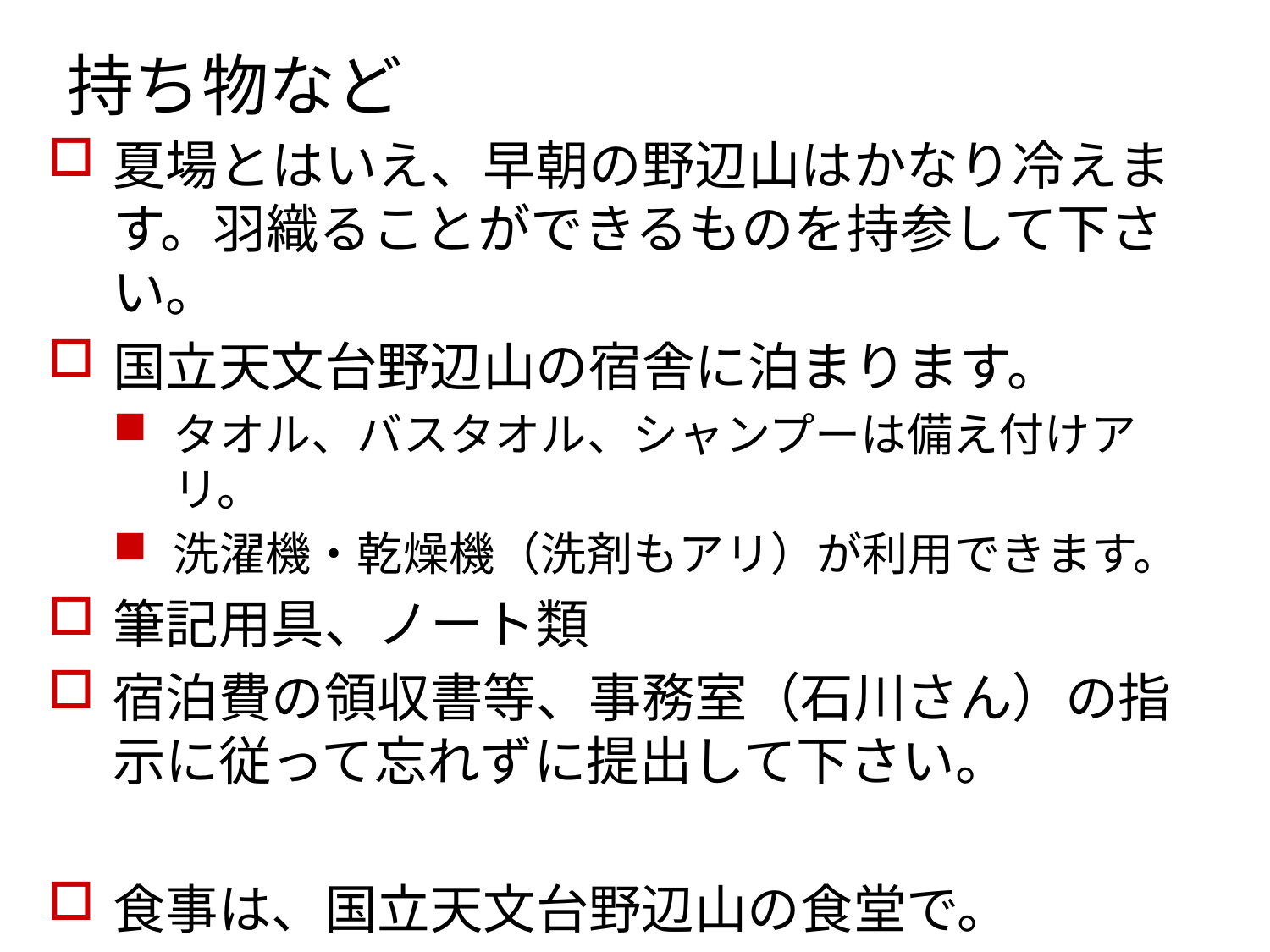

# 持ち物など
夏場とはいえ、早朝の野辺山はかなり冷えます。羽織ることができるものを持参して下さい。
国立天文台野辺山の宿舎に泊まります。
タオル、バスタオル、シャンプーは備え付けアリ。
洗濯機・乾燥機（洗剤もアリ）が利用できます。
筆記用具、ノート類
宿泊費の領収書等、事務室（石川さん）の指示に従って忘れずに提出して下さい。

食事は、国立天文台野辺山の食堂で。
最終日（土曜日）は外食？